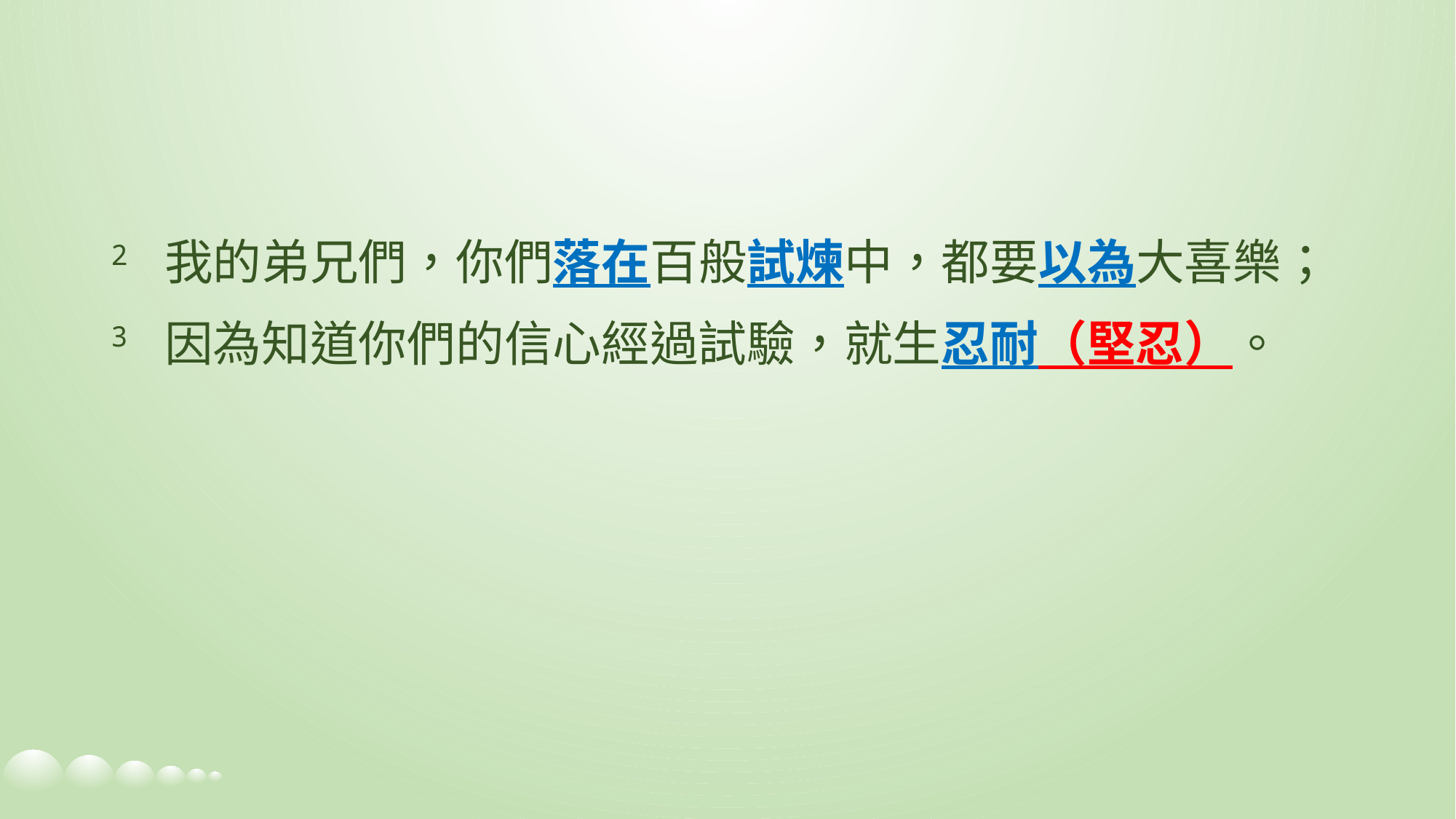

#
2	我的弟兄們，你們落在百般試煉中，都要以為大喜樂；
3 	因為知道你們的信心經過試驗，就生忍耐（堅忍）。